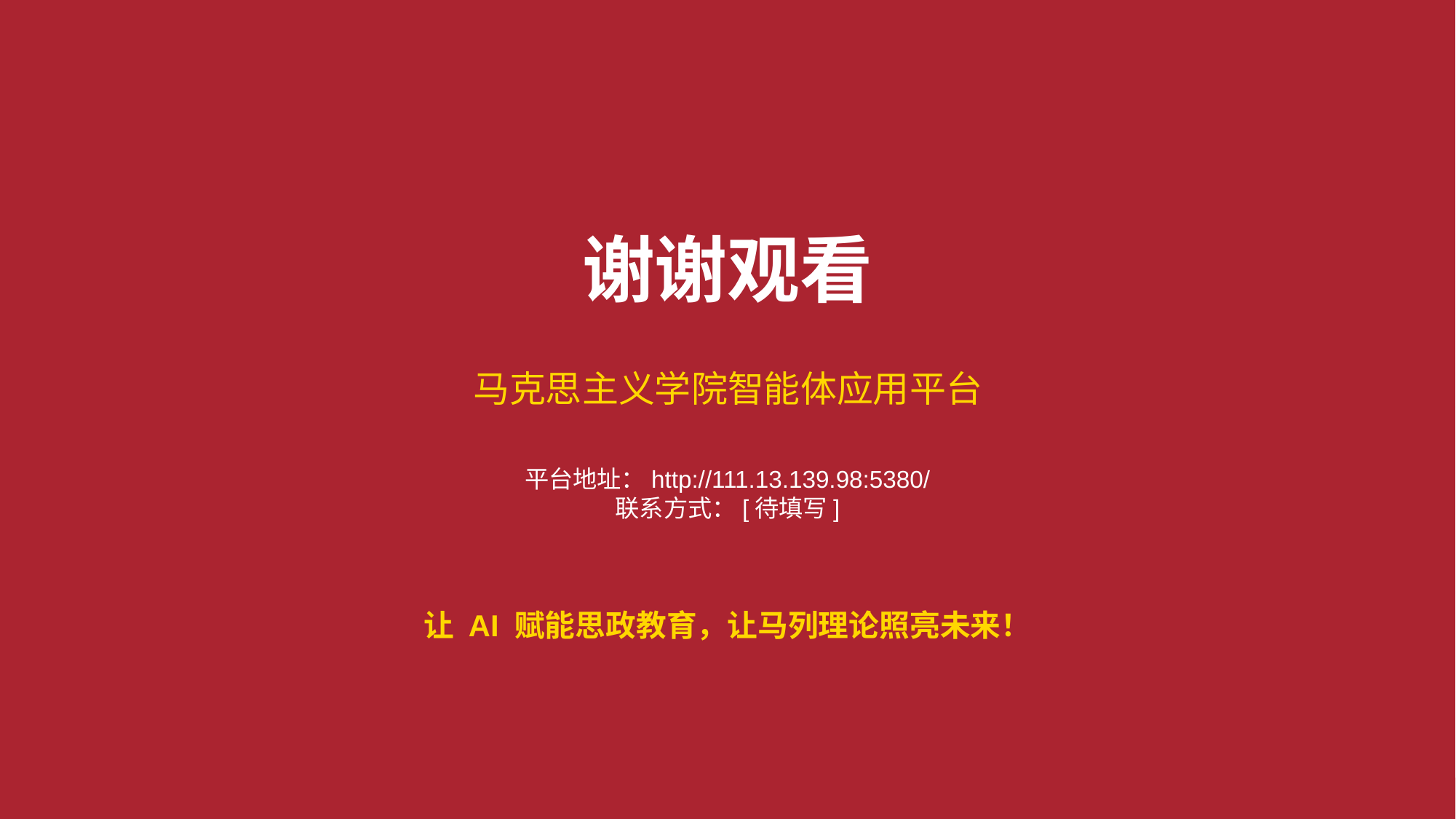

谢谢观看
马克思主义学院智能体应用平台
平台地址：http://111.13.139.98:5380/
联系方式：[待填写]
让 AI 赋能思政教育，让马列理论照亮未来！